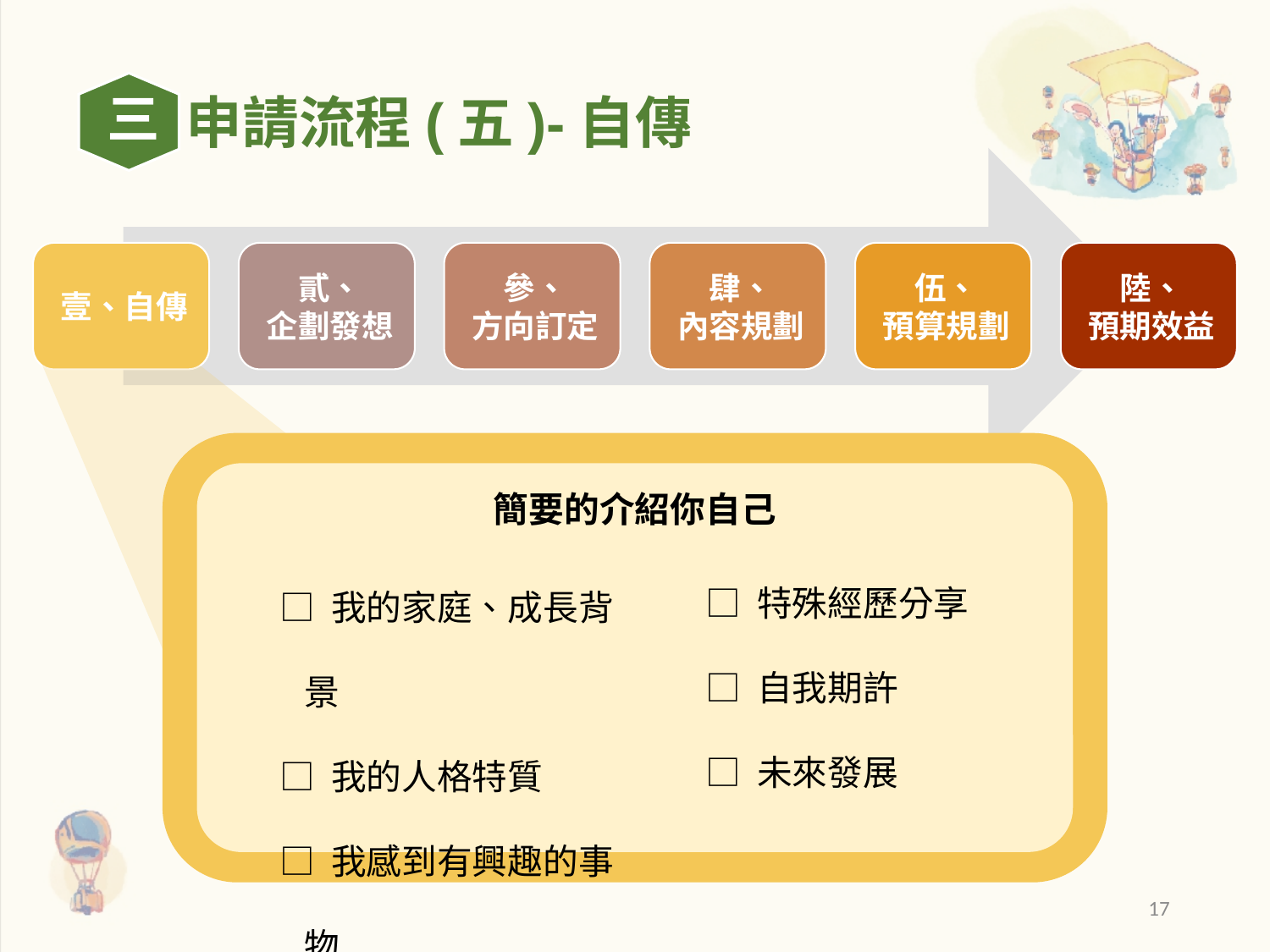

三
申請流程(五)-自傳
壹、自傳
貳、
企劃發想
參、
方向訂定
肆、
內容規劃
伍、
預算規劃
陸、
預期效益

簡要的介紹你自己

□ 特殊經歷分享
□ 自我期許
□ 未來發展
□ 我的家庭、成長背景
□ 我的人格特質
□ 我感到有興趣的事物
17